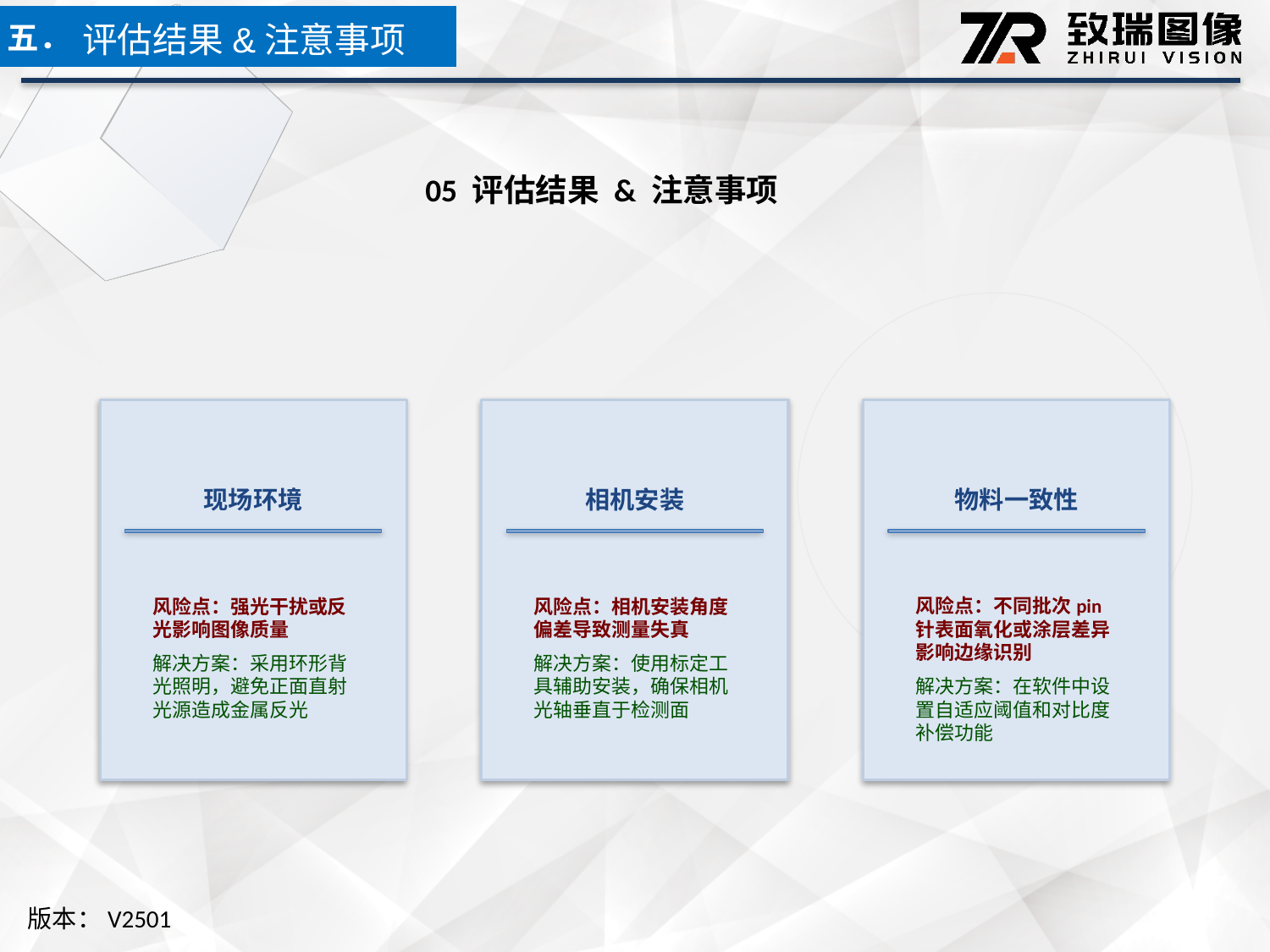

五．
评估结果&注意事项

05 评估结果 & 注意事项

现场环境

相机安装

物料一致性

风险点：强光干扰或反光影响图像质量
解决方案：采用环形背光照明，避免正面直射光源造成金属反光

风险点：相机安装角度偏差导致测量失真
解决方案：使用标定工具辅助安装，确保相机光轴垂直于检测面

风险点：不同批次pin针表面氧化或涂层差异影响边缘识别
解决方案：在软件中设置自适应阈值和对比度补偿功能